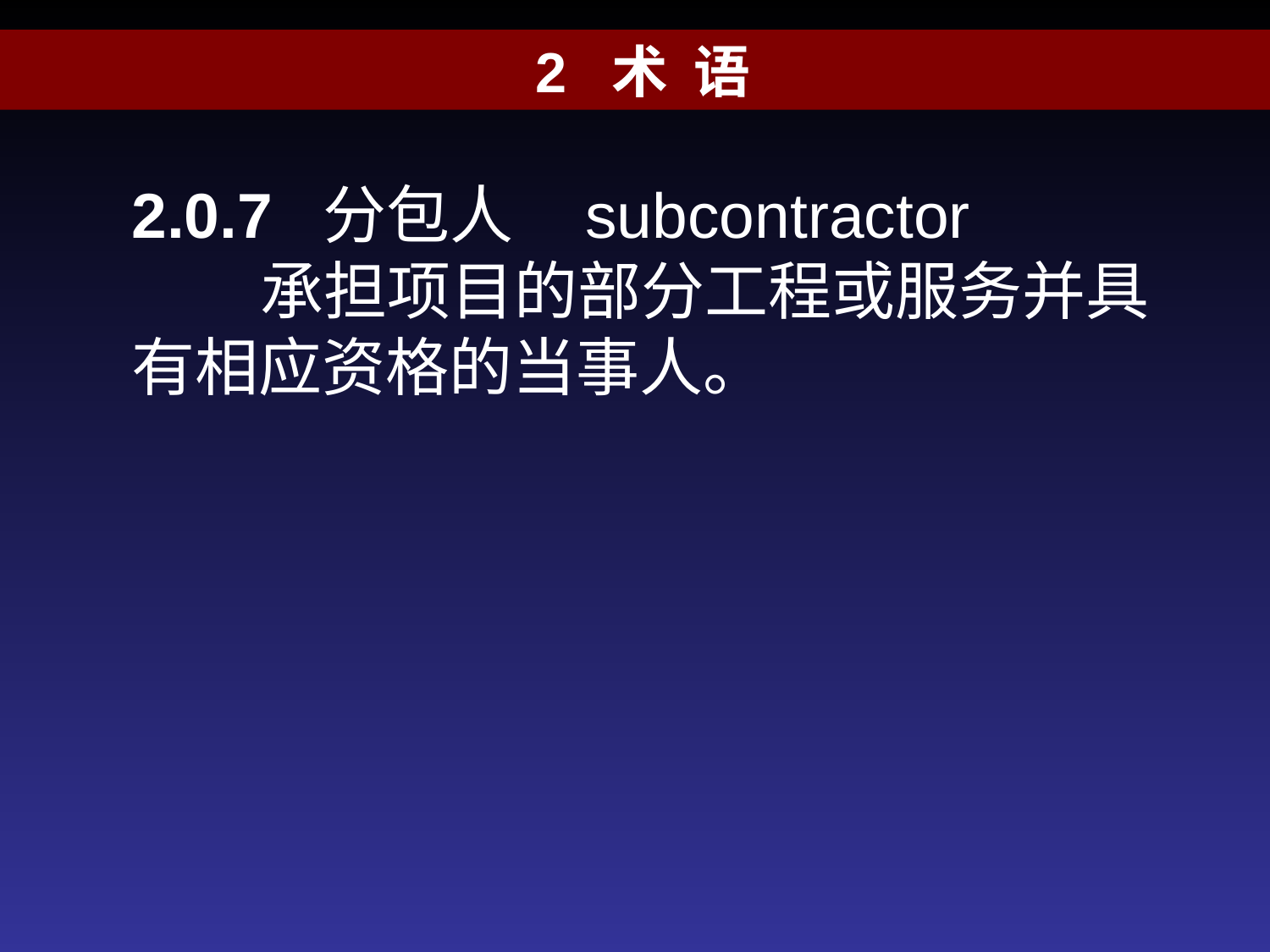

2  术  语
2.0.7  分包人    subcontractor
        承担项目的部分工程或服务并具有相应资格的当事人。